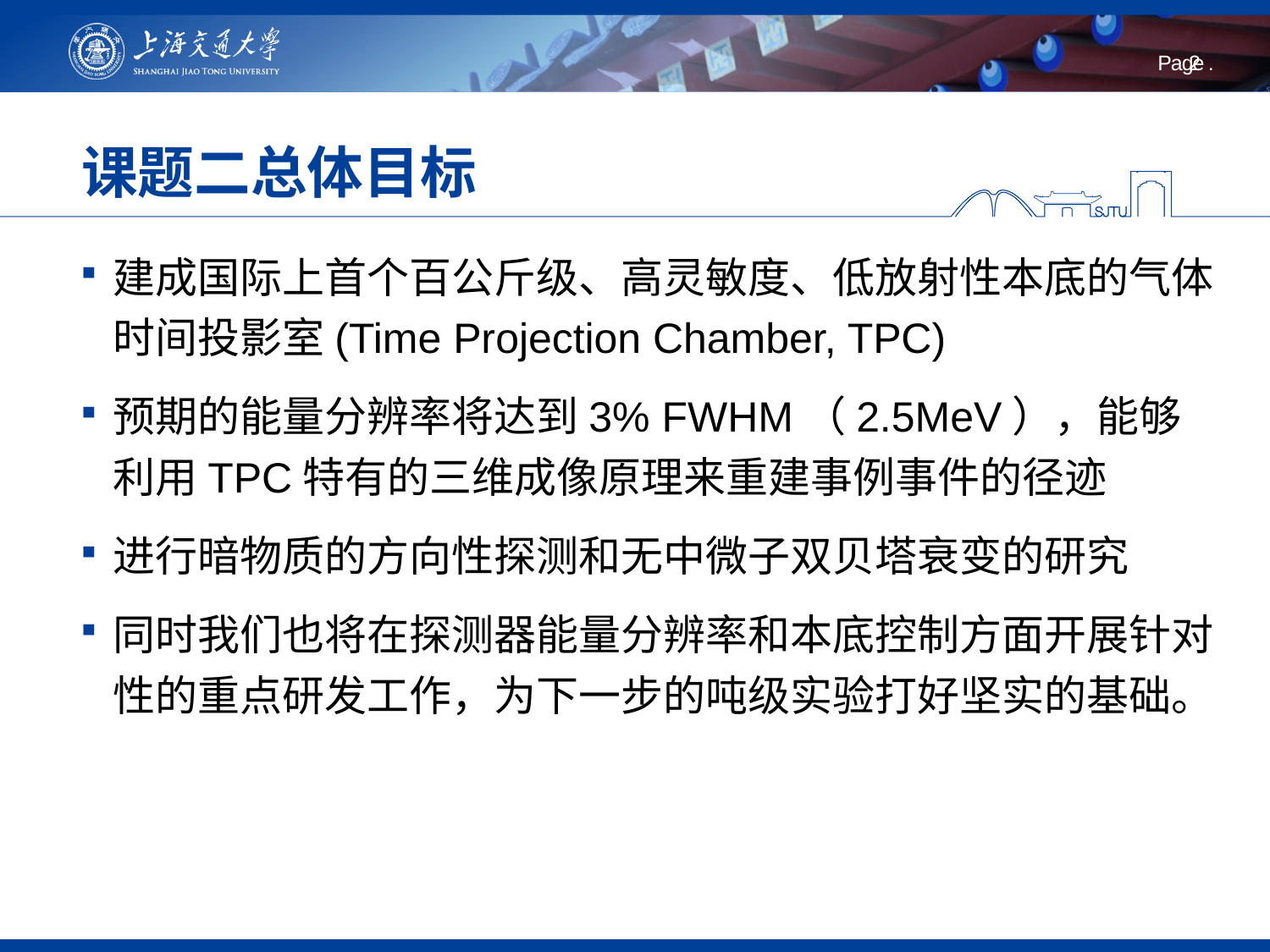

# 课题二总体目标
建成国际上首个百公斤级、高灵敏度、低放射性本底的气体时间投影室(Time Projection Chamber, TPC)
预期的能量分辨率将达到3% FWHM（2.5MeV），能够利用TPC特有的三维成像原理来重建事例事件的径迹
进行暗物质的方向性探测和无中微子双贝塔衰变的研究
同时我们也将在探测器能量分辨率和本底控制方面开展针对性的重点研发工作，为下一步的吨级实验打好坚实的基础。